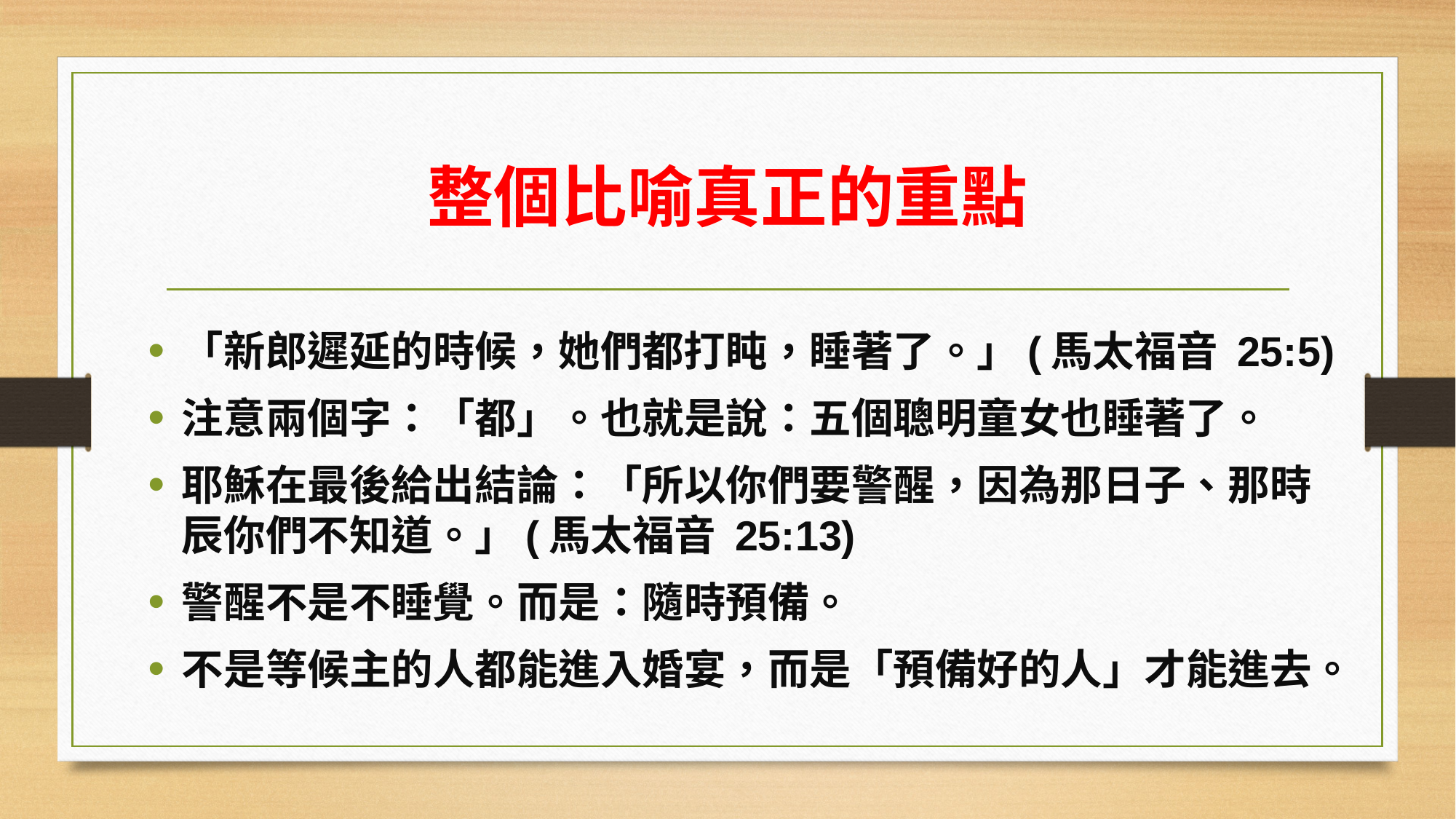

# 整個比喻真正的重點
「新郎遲延的時候，她們都打盹，睡著了。」(馬太福音 25:5)
注意兩個字：「都」。也就是說：五個聰明童女也睡著了。
耶穌在最後給出結論：「所以你們要警醒，因為那日子、那時辰你們不知道。」(馬太福音 25:13)
警醒不是不睡覺。而是：隨時預備。
不是等候主的人都能進入婚宴，而是「預備好的人」才能進去。